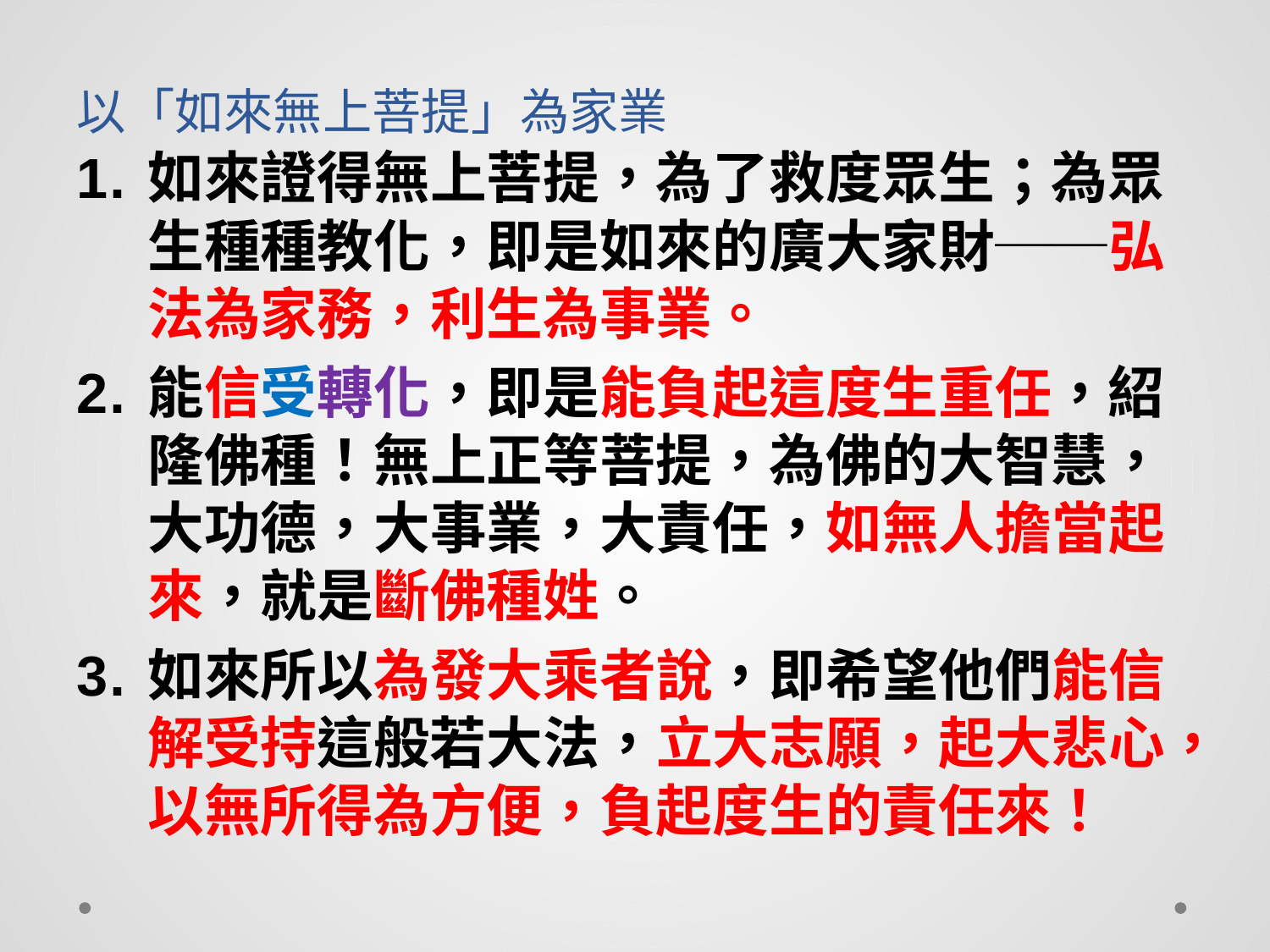

# 以「如來無上菩提」為家業
如來證得無上菩提，為了救度眾生；為眾生種種教化，即是如來的廣大家財──弘法為家務，利生為事業。
能信受轉化，即是能負起這度生重任，紹隆佛種！無上正等菩提，為佛的大智慧，大功德，大事業，大責任，如無人擔當起來，就是斷佛種姓。
如來所以為發大乘者說，即希望他們能信解受持這般若大法，立大志願，起大悲心，以無所得為方便，負起度生的責任來！